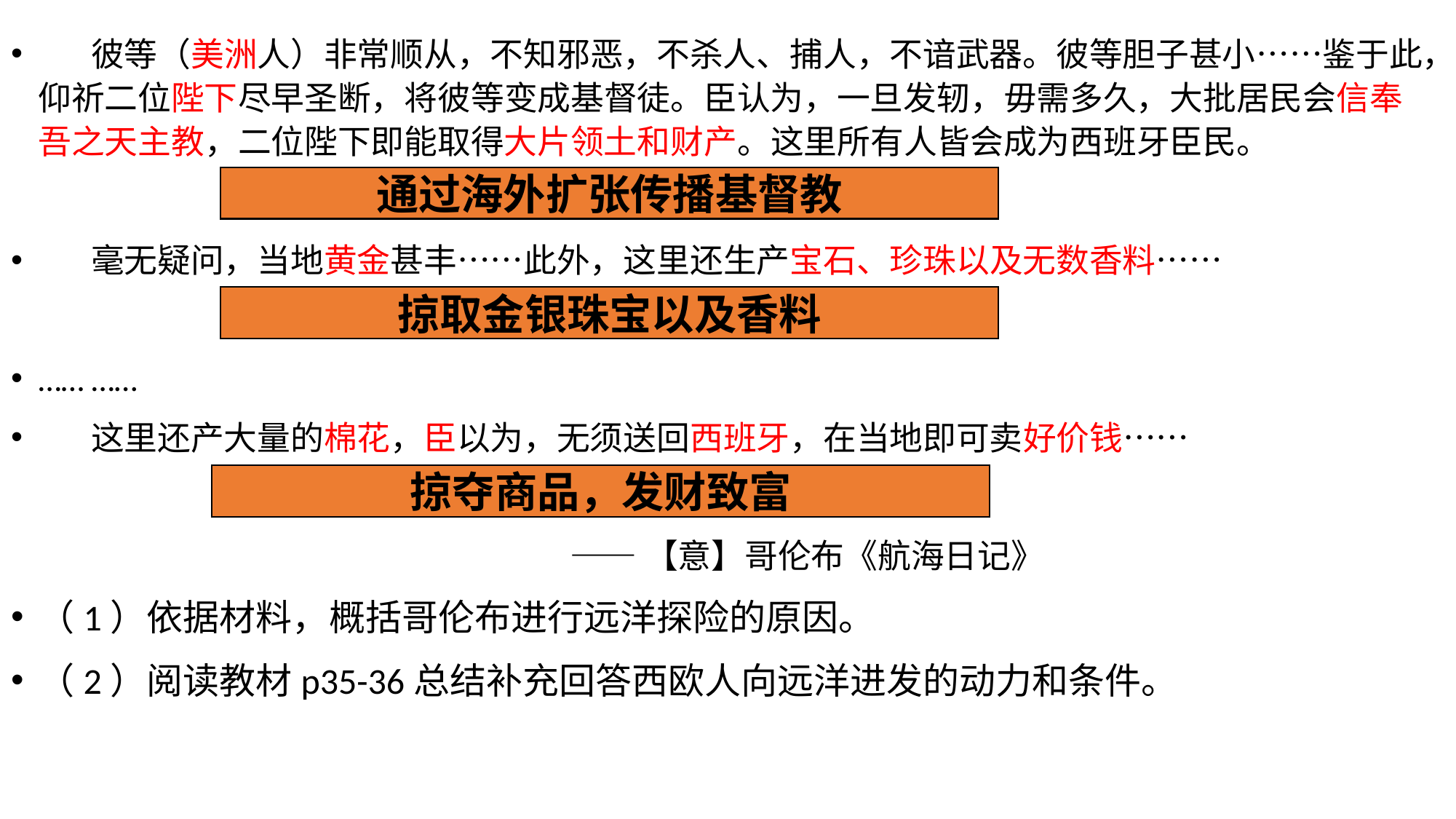

彼等（美洲人）非常顺从，不知邪恶，不杀人、捕人，不谙武器。彼等胆子甚小……鉴于此，仰祈二位陛下尽早圣断，将彼等变成基督徒。臣认为，一旦发轫，毋需多久，大批居民会信奉吾之天主教，二位陛下即能取得大片领土和财产。这里所有人皆会成为西班牙臣民。

      毫无疑问，当地黄金甚丰……此外，这里还生产宝石、珍珠以及无数香料……

…… ……
      这里还产大量的棉花，臣以为，无须送回西班牙，在当地即可卖好价钱……

                                                                           ——【意】哥伦布《航海日记》
（1）依据材料，概括哥伦布进行远洋探险的原因。
（2）阅读教材p35-36总结补充回答西欧人向远洋进发的动力和条件。
通过海外扩张传播基督教
掠取金银珠宝以及香料
掠夺商品，发财致富